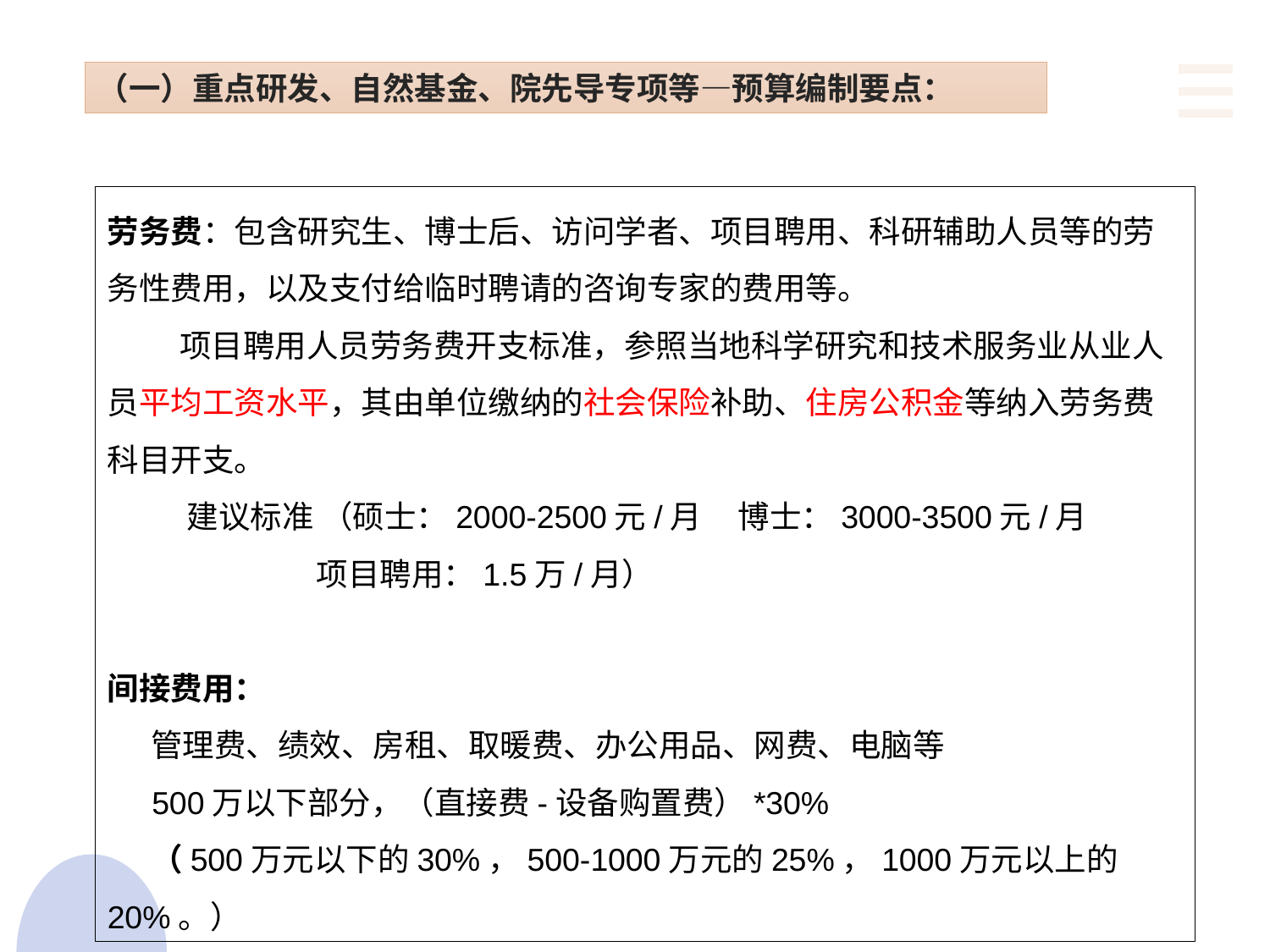

（一）重点研发、自然基金、院先导专项等—预算编制要点：
劳务费：包含研究生、博士后、访问学者、项目聘用、科研辅助人员等的劳务性费用，以及支付给临时聘请的咨询专家的费用等。
         项目聘用人员劳务费开支标准，参照当地科学研究和技术服务业从业人员平均工资水平，其由单位缴纳的社会保险补助、住房公积金等纳入劳务费科目开支。
          建议标准 （硕士：2000-2500元/月     博士：3000-3500元/月
                            项目聘用：1.5万/月）

间接费用：
     管理费、绩效、房租、取暖费、办公用品、网费、电脑等
     500万以下部分，（直接费-设备购置费）*30%
     （500万元以下的30%，500-1000万元的25%，1000万元以上的20%。）